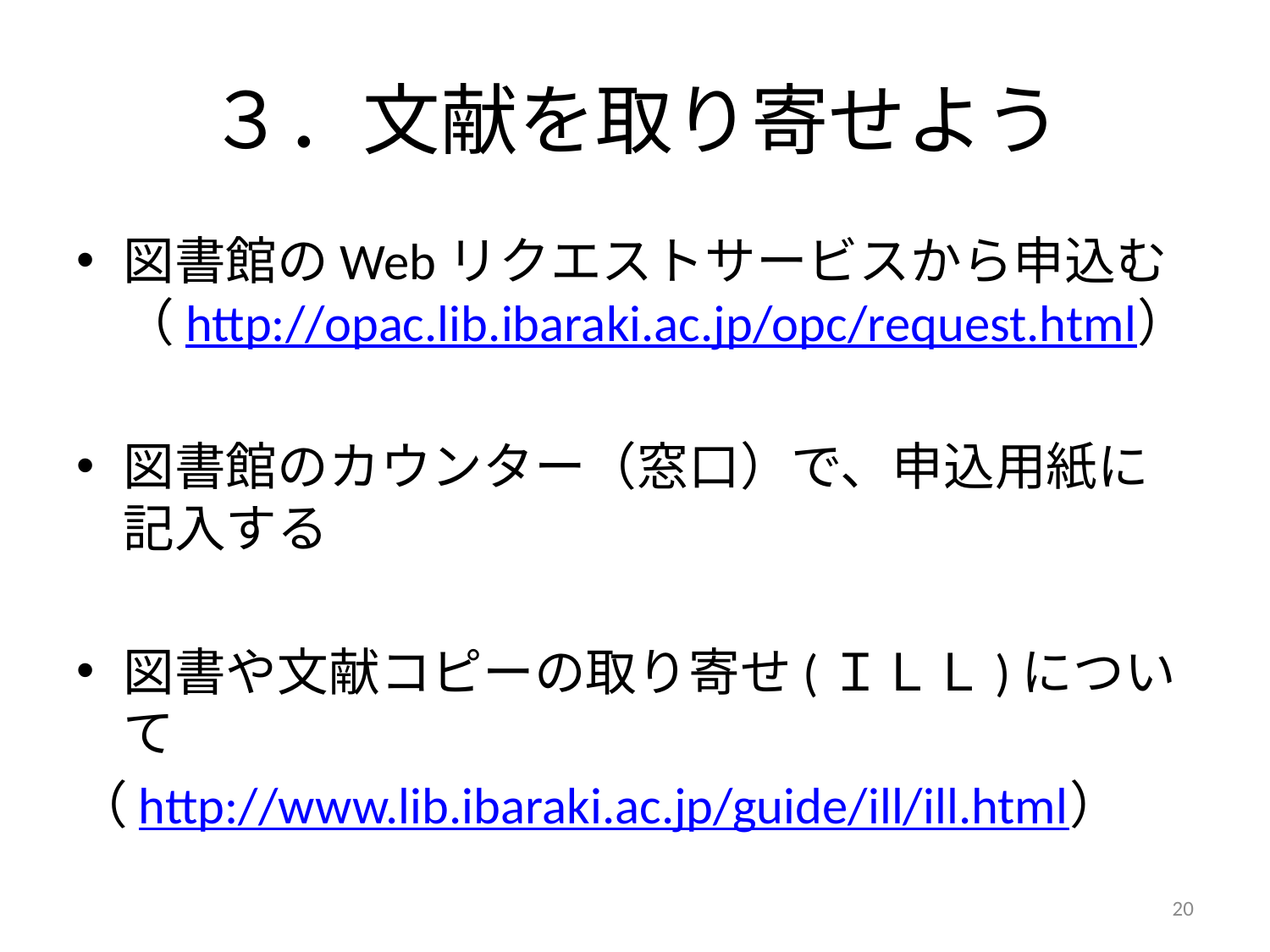

# ３．文献を取り寄せよう
図書館のWebリクエストサービスから申込む（http://opac.lib.ibaraki.ac.jp/opc/request.html）

図書館のカウンター（窓口）で、申込用紙に記入する

図書や文献コピーの取り寄せ(ＩＬＬ)について
（http://www.lib.ibaraki.ac.jp/guide/ill/ill.html）

20